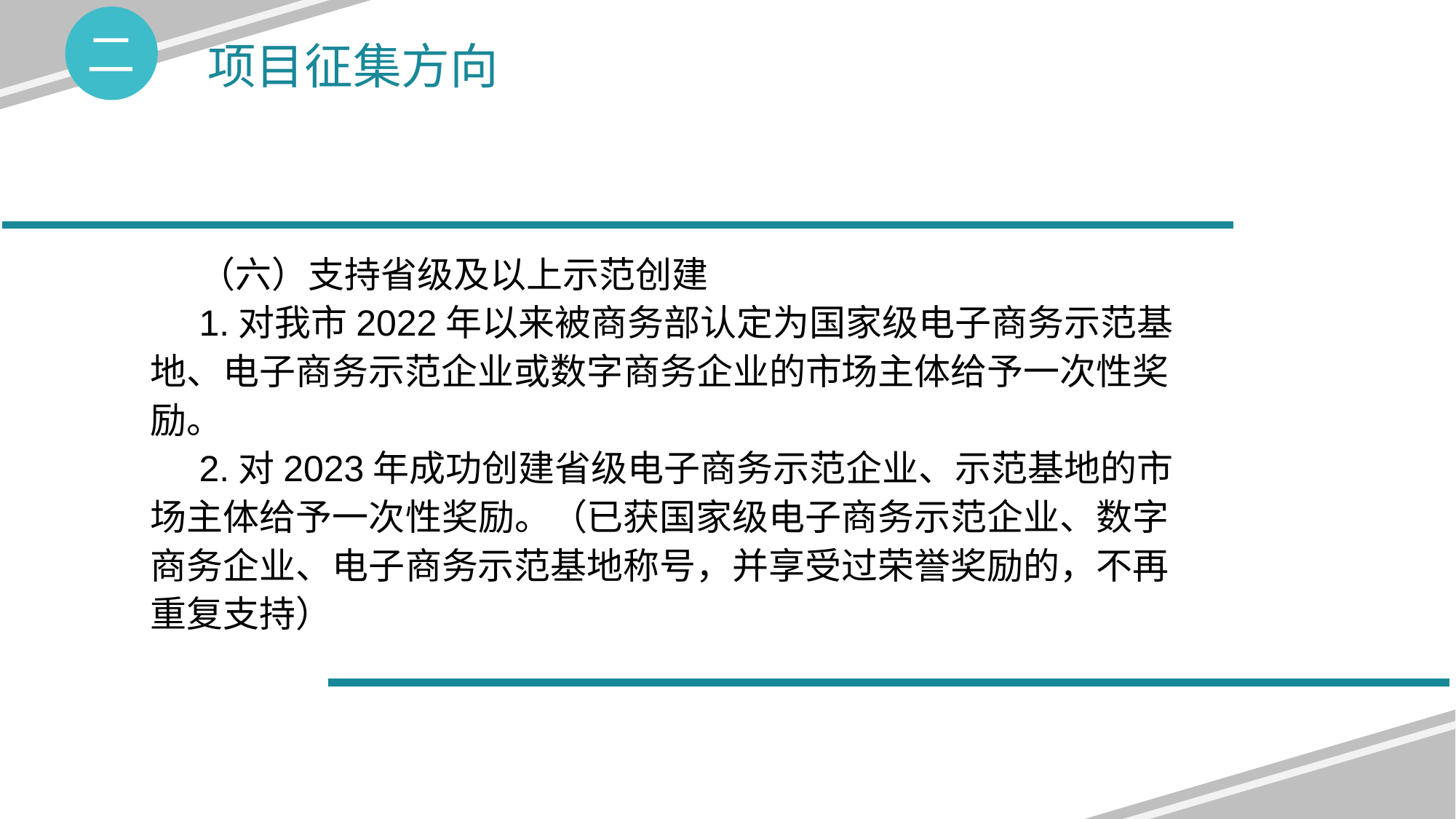

二
项目征集方向
（六）支持省级及以上示范创建
1.对我市2022年以来被商务部认定为国家级电子商务示范基地、电子商务示范企业或数字商务企业的市场主体给予一次性奖励。
2.对2023年成功创建省级电子商务示范企业、示范基地的市场主体给予一次性奖励。（已获国家级电子商务示范企业、数字商务企业、电子商务示范基地称号，并享受过荣誉奖励的，不再重复支持）